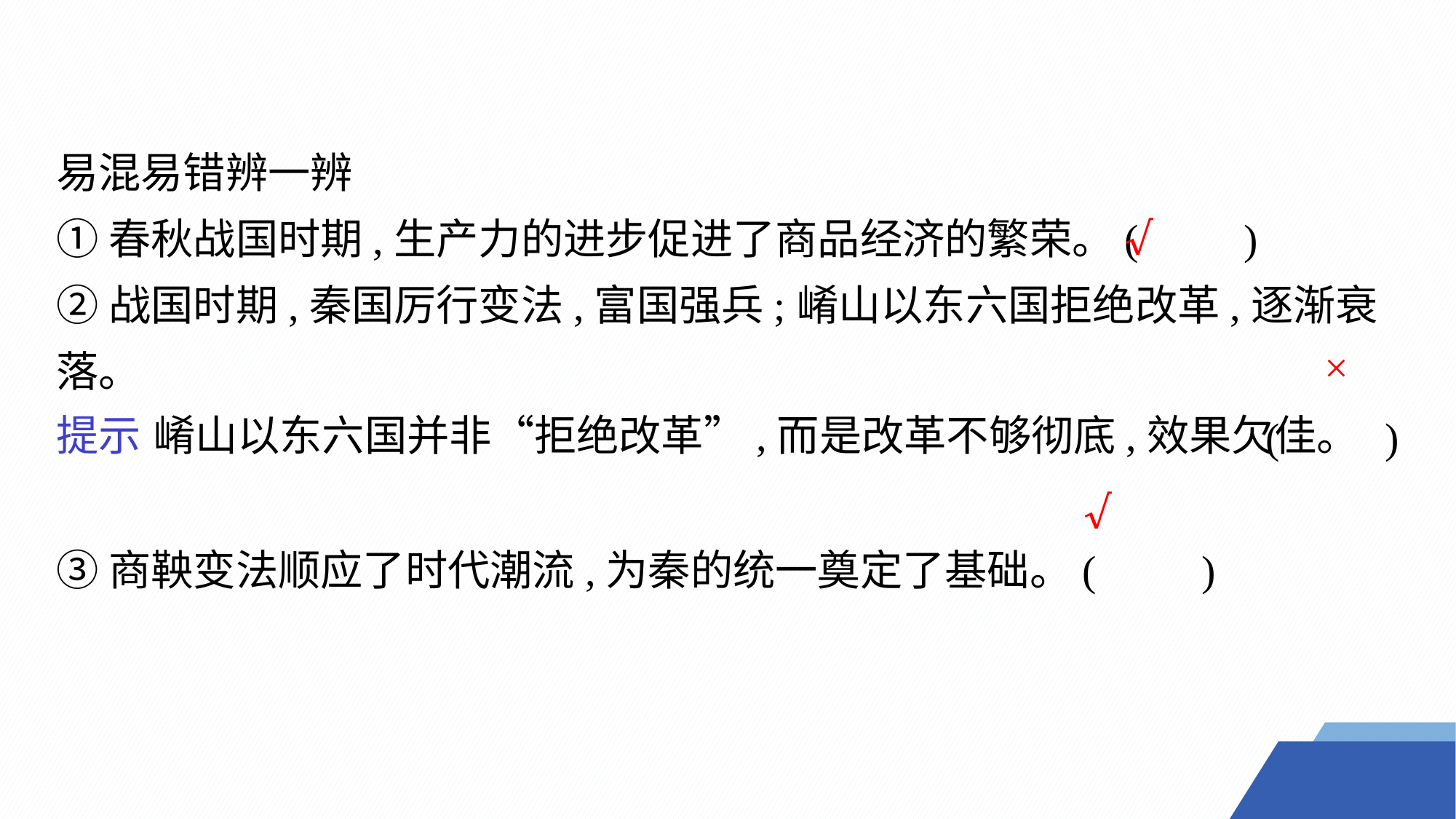

易混易错辨一辨
①春秋战国时期,生产力的进步促进了商品经济的繁荣。(　　)
②战国时期,秦国厉行变法,富国强兵;崤山以东六国拒绝改革,逐渐衰落。
(　　)

③商鞅变法顺应了时代潮流,为秦的统一奠定了基础。(　　)
√
×
提示 崤山以东六国并非“拒绝改革”,而是改革不够彻底,效果欠佳。
√